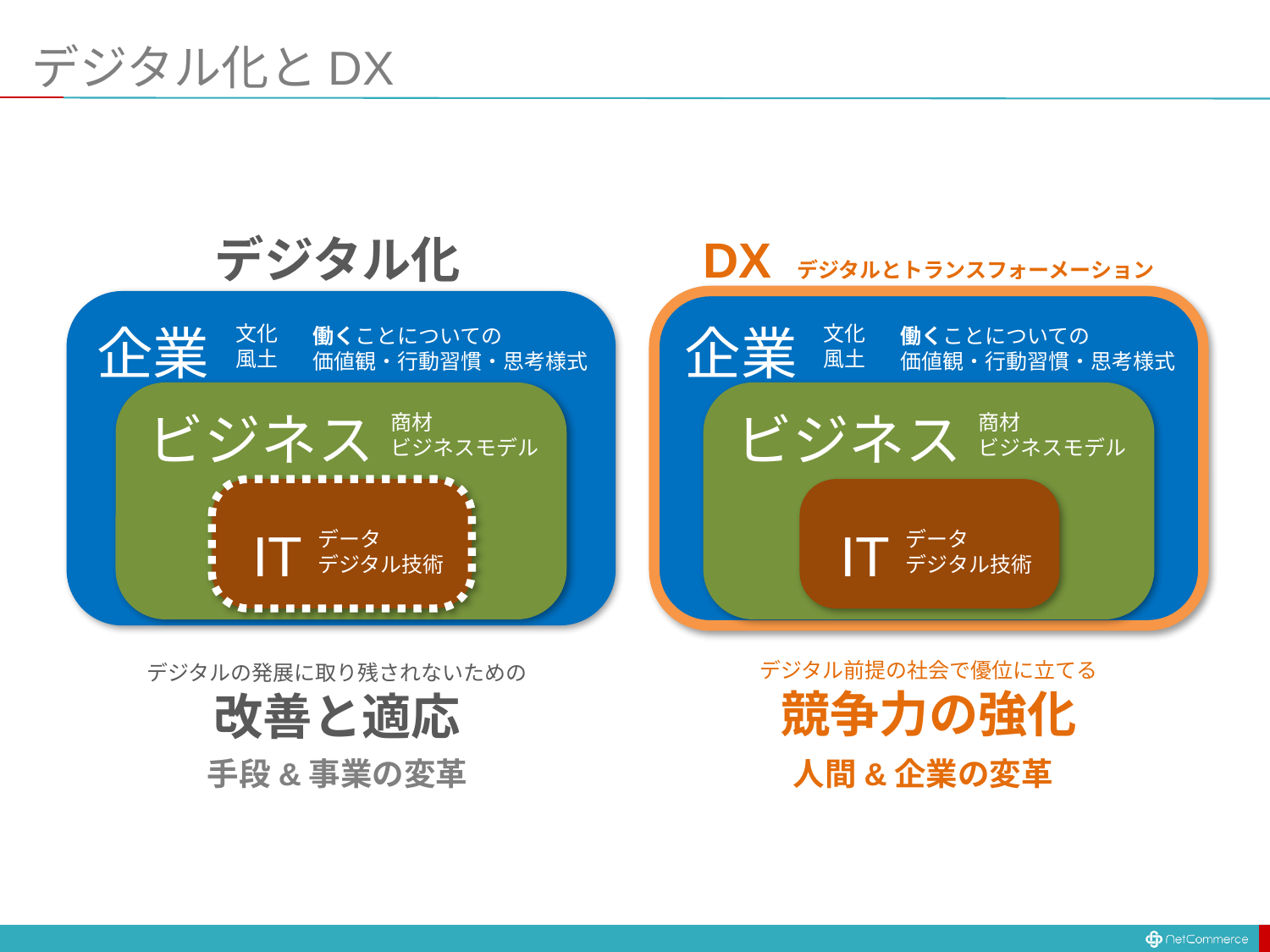

# デジタル化とDX
デジタル化
DX デジタルとトランスフォーメーション

企業
企業
文化
風土
文化
風土
働くことについての
価値観・行動習慣・思考様式
働くことについての
価値観・行動習慣・思考様式

ビジネス
ビジネス
商材
ビジネスモデル
商材
ビジネスモデル

IT
IT
データ
デジタル技術
データ
デジタル技術
デジタル前提の社会で優位に立てる
競争力の強化
デジタルの発展に取り残されないための
改善と適応
手段&事業の変革
人間&企業の変革